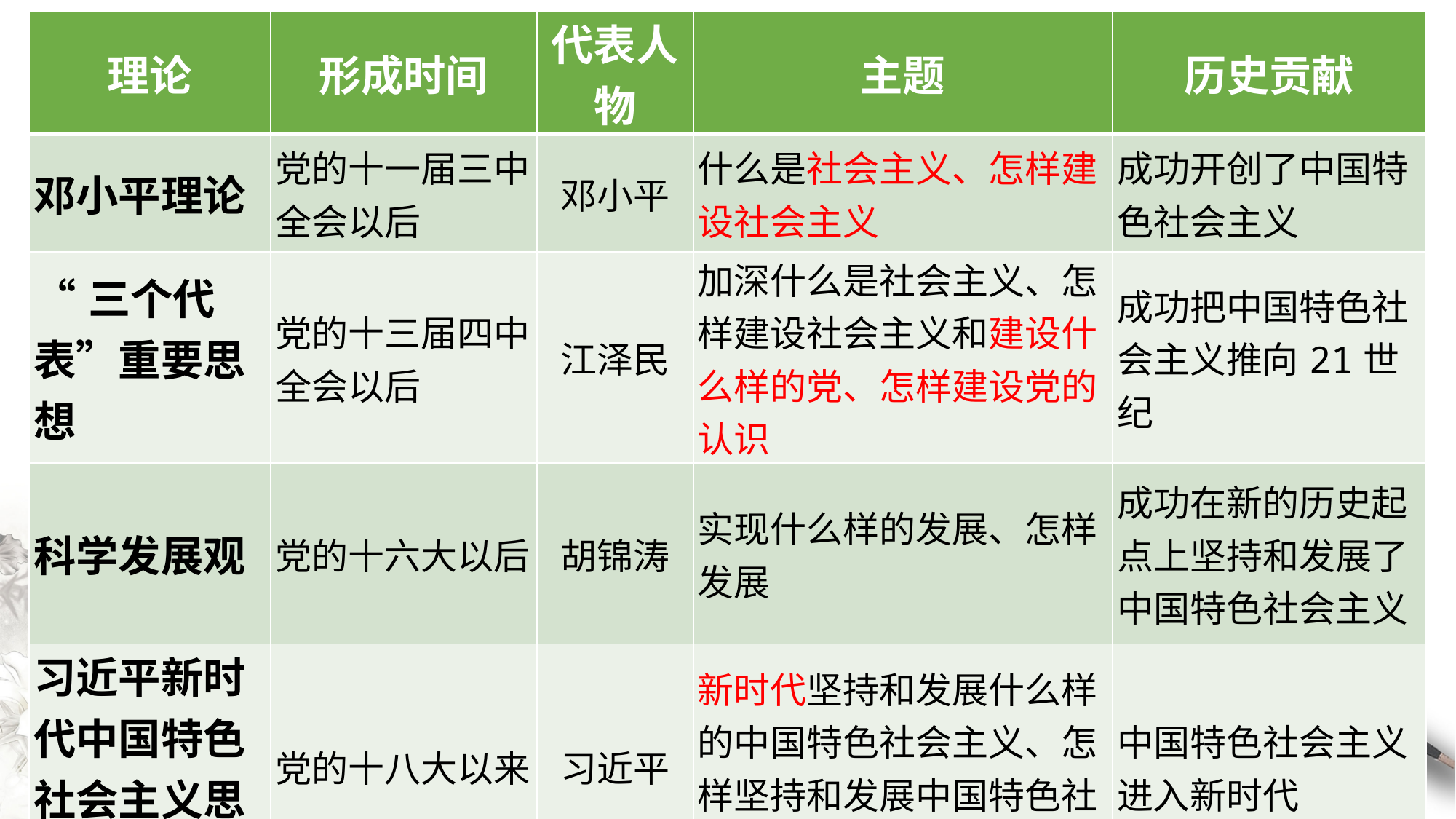

| 理论 | 形成时间 | 代表人物 | 主题 | 历史贡献 |
| --- | --- | --- | --- | --- |
| 邓小平理论 | 党的十一届三中全会以后 | 邓小平 | 什么是社会主义、怎样建设社会主义 | 成功开创了中国特色社会主义 |
| “三个代表”重要思想 | 党的十三届四中全会以后 | 江泽民 | 加深什么是社会主义、怎样建设社会主义和建设什么样的党、怎样建设党的认识 | 成功把中国特色社会主义推向21世纪 |
| 科学发展观 | 党的十六大以后 | 胡锦涛 | 实现什么样的发展、怎样发展 | 成功在新的历史起点上坚持和发展了中国特色社会主义 |
| 习近平新时代中国特色社会主义思想 | 党的十八大以来 | 习近平 | 新时代坚持和发展什么样的中国特色社会主义、怎样坚持和发展中国特色社会主义 | 中国特色社会主义进入新时代 |